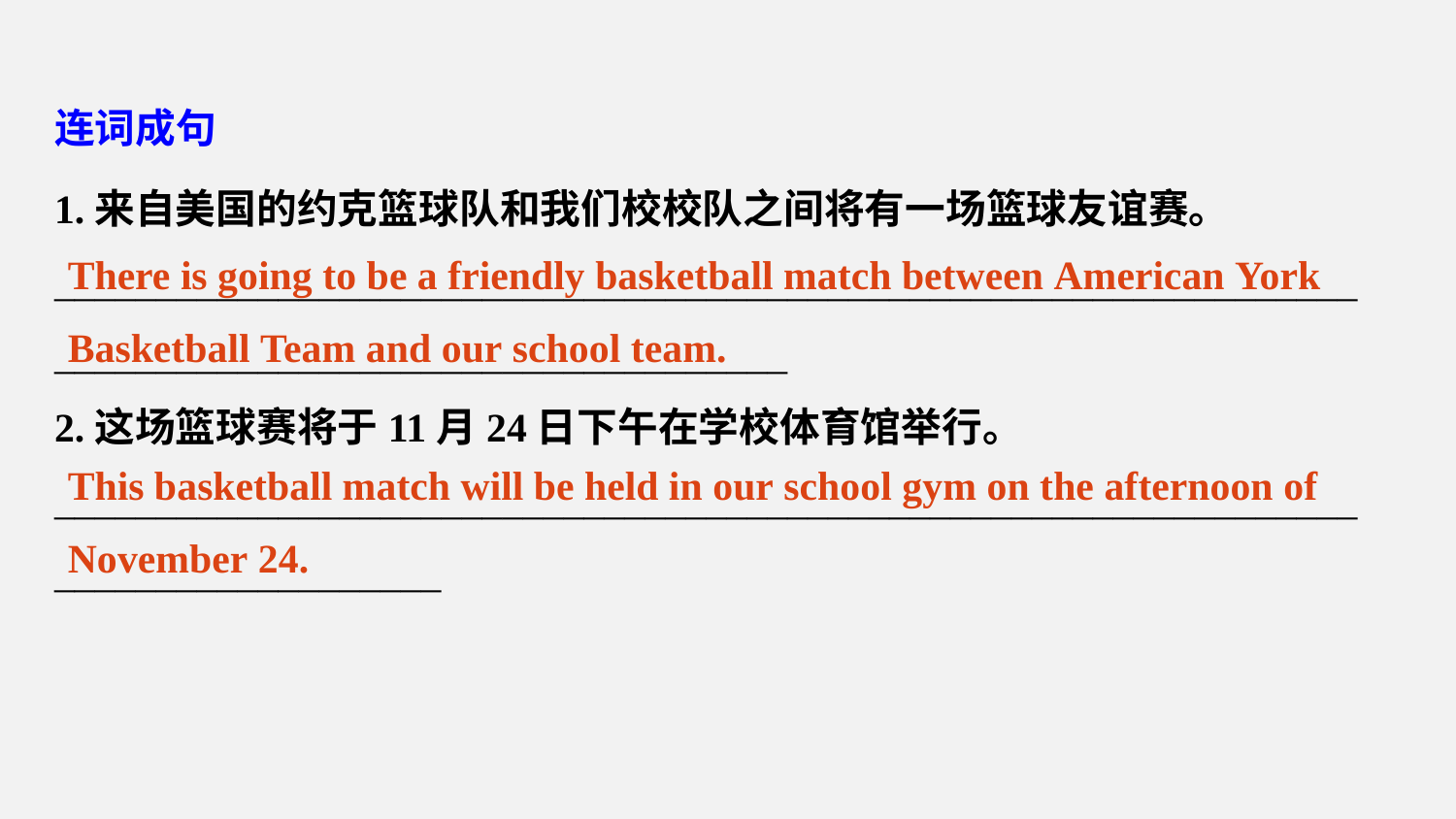

连词成句
1.来自美国的约克篮球队和我们校校队之间将有一场篮球友谊赛。
____________________________________________________________________________________________________
2.这场篮球赛将于11月24日下午在学校体育馆举行。
___________________________________________________________________________________
There is going to be a friendly basketball match between American York
Basketball Team and our school team.
This basketball match will be held in our school gym on the afternoon of
November 24.